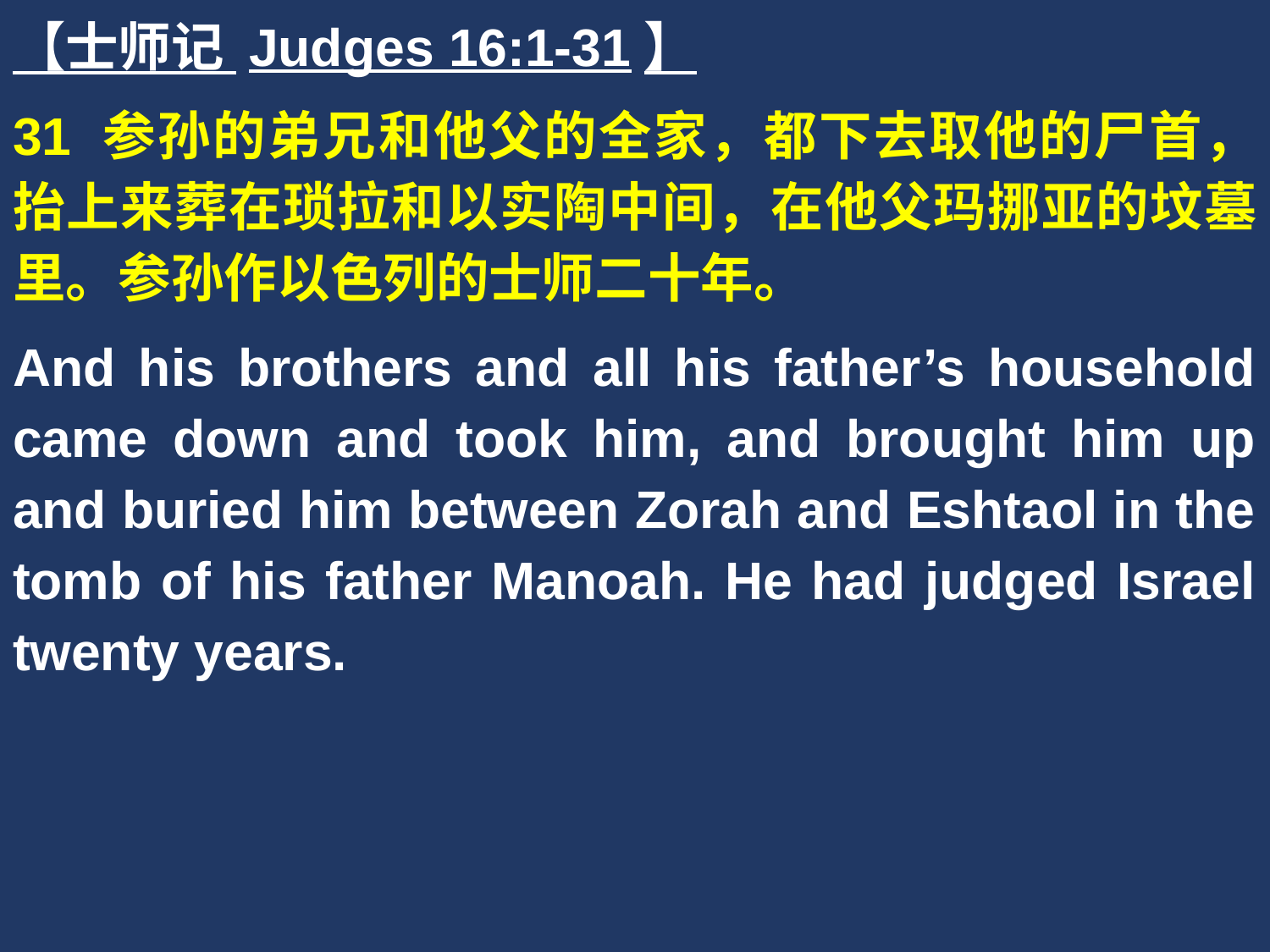

【士师记 Judges 16:1-31】
31 参孙的弟兄和他父的全家，都下去取他的尸首，抬上来葬在琐拉和以实陶中间，在他父玛挪亚的坟墓里。参孙作以色列的士师二十年。
And his brothers and all his father’s household came down and took him, and brought him up and buried him between Zorah and Eshtaol in the tomb of his father Manoah. He had judged Israel twenty years.